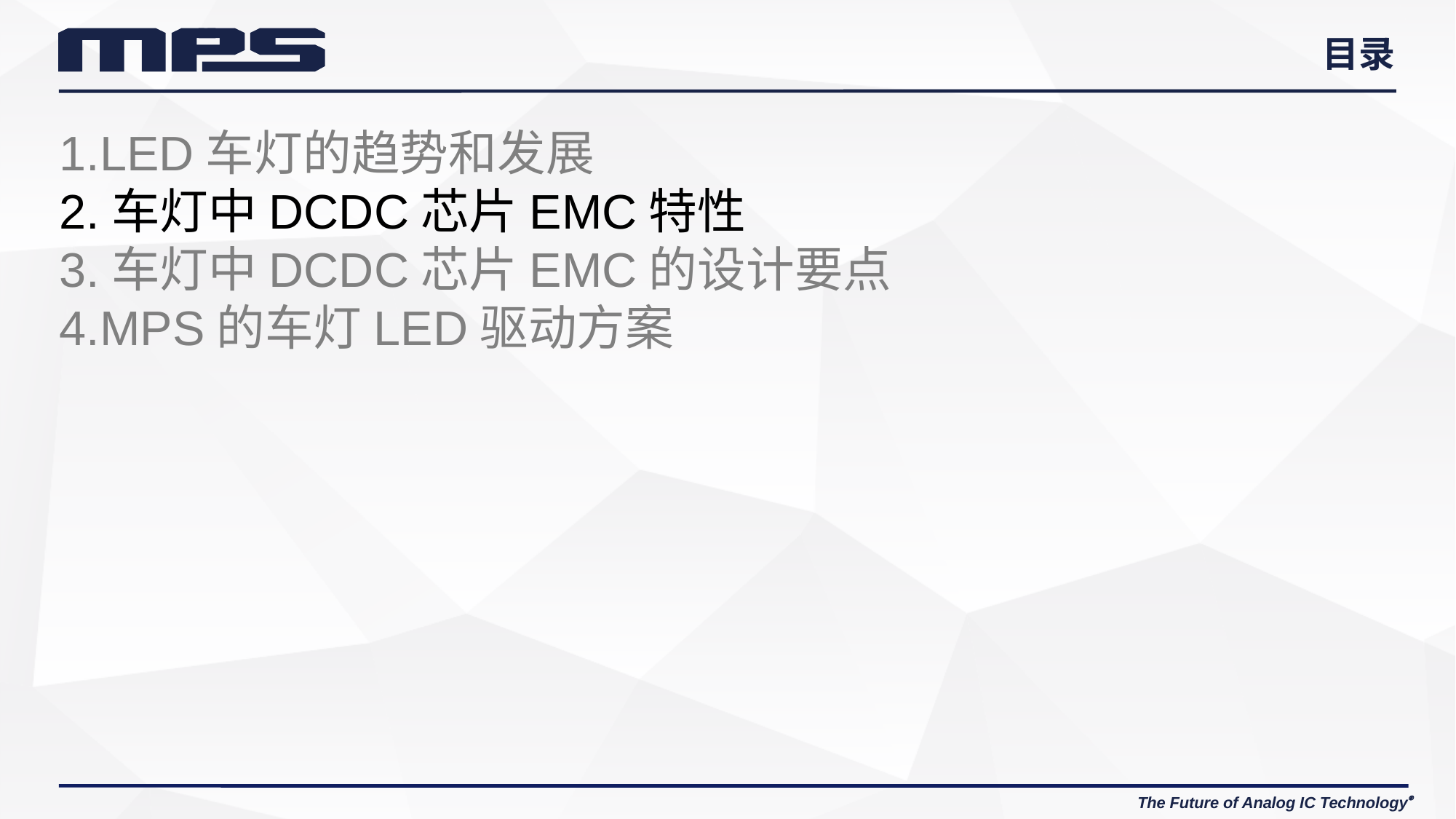

# 目录
1.LED车灯的趋势和发展
2.车灯中DCDC芯片EMC特性
3.车灯中DCDC芯片EMC的设计要点
4.MPS的车灯LED驱动方案